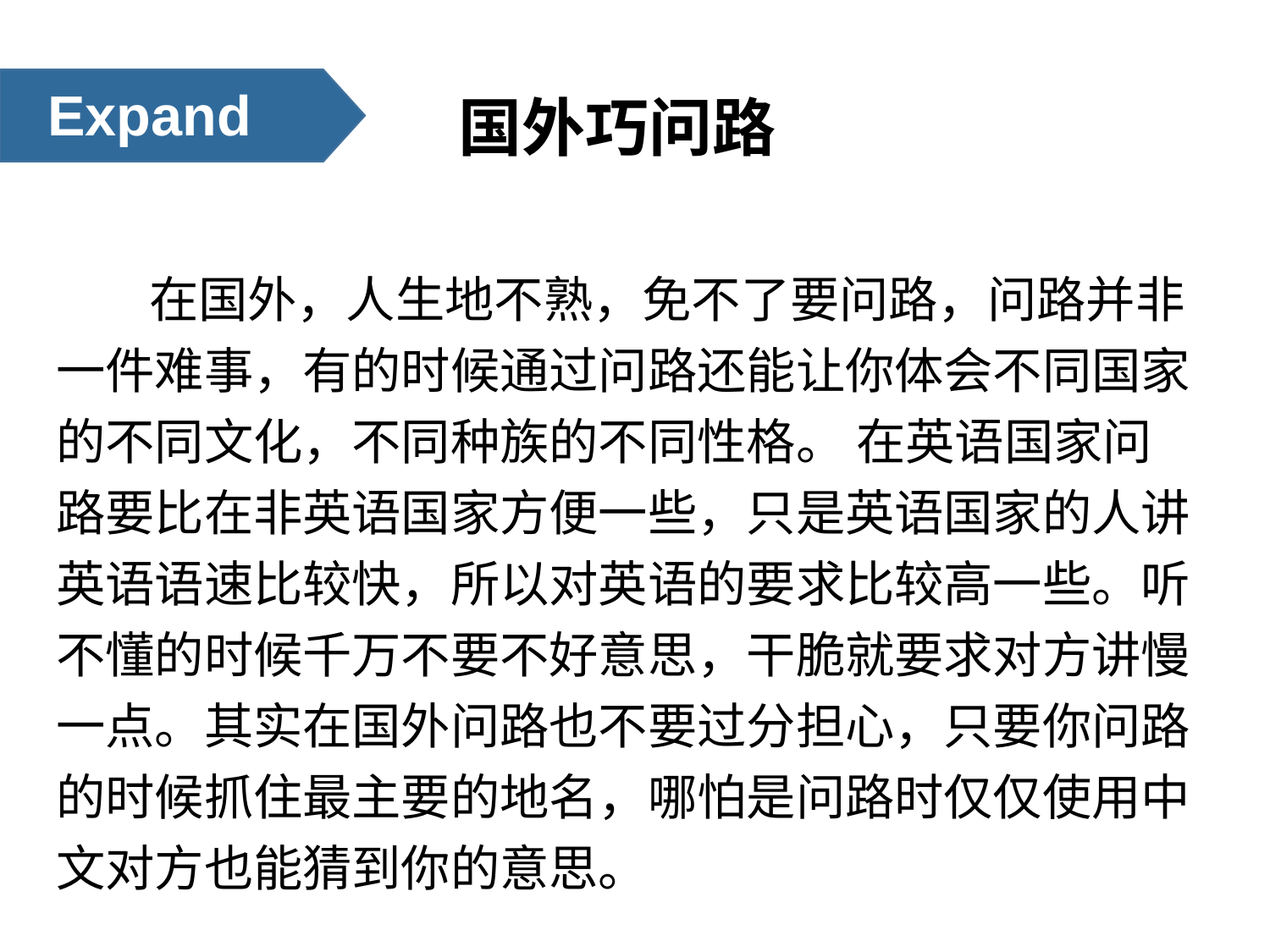

Expand
国外巧问路
    在国外，人生地不熟，免不了要问路，问路并非一件难事，有的时候通过问路还能让你体会不同国家的不同文化，不同种族的不同性格。 在英语国家问路要比在非英语国家方便一些，只是英语国家的人讲英语语速比较快，所以对英语的要求比较高一些。听不懂的时候千万不要不好意思，干脆就要求对方讲慢一点。其实在国外问路也不要过分担心，只要你问路的时候抓住最主要的地名，哪怕是问路时仅仅使用中文对方也能猜到你的意思。